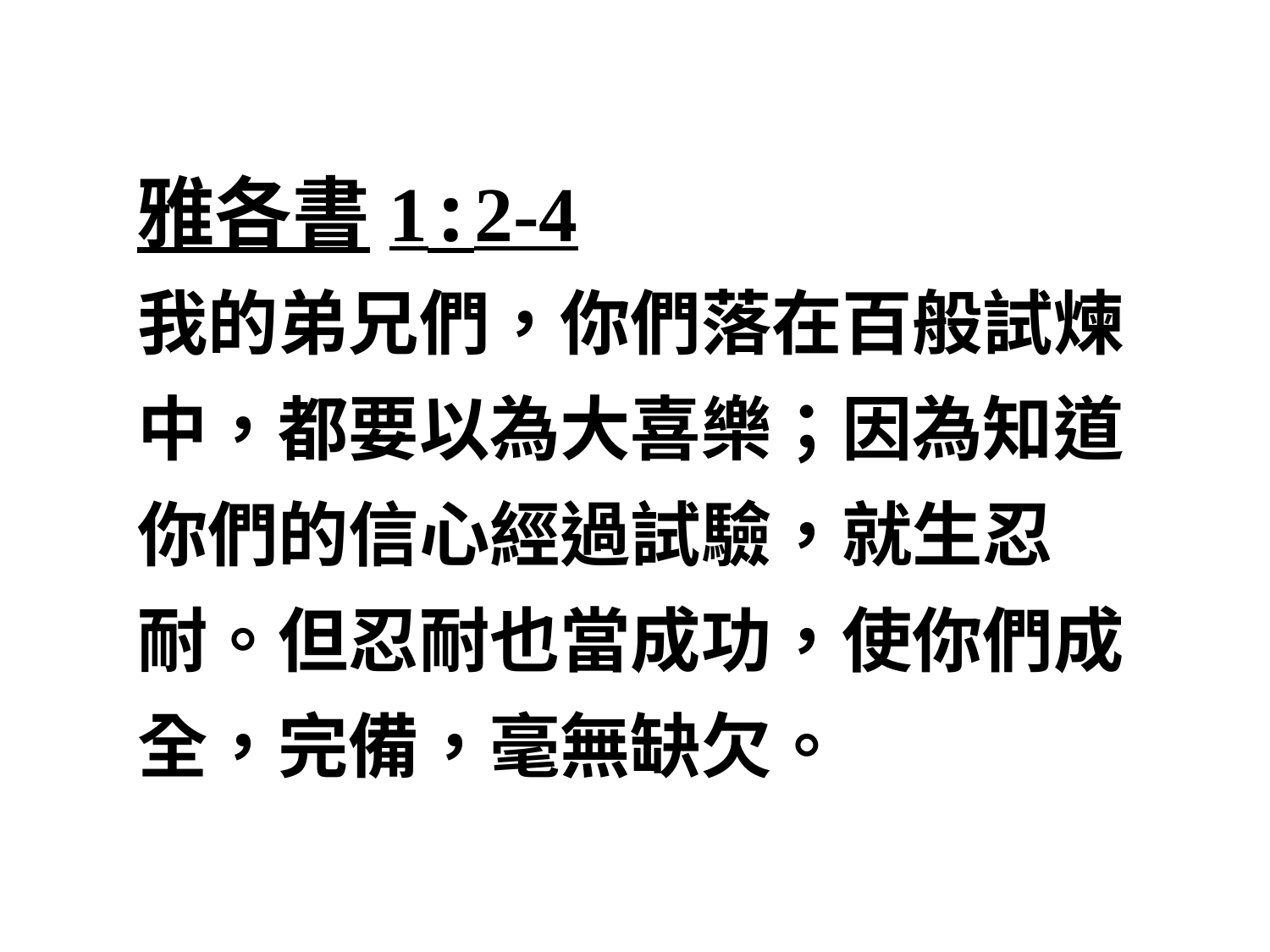

雅各書1:2-4
我的弟兄們，你們落在百般試煉中，都要以為大喜樂；因為知道你們的信心經過試驗，就生忍耐。但忍耐也當成功，使你們成全，完備，毫無缺欠。